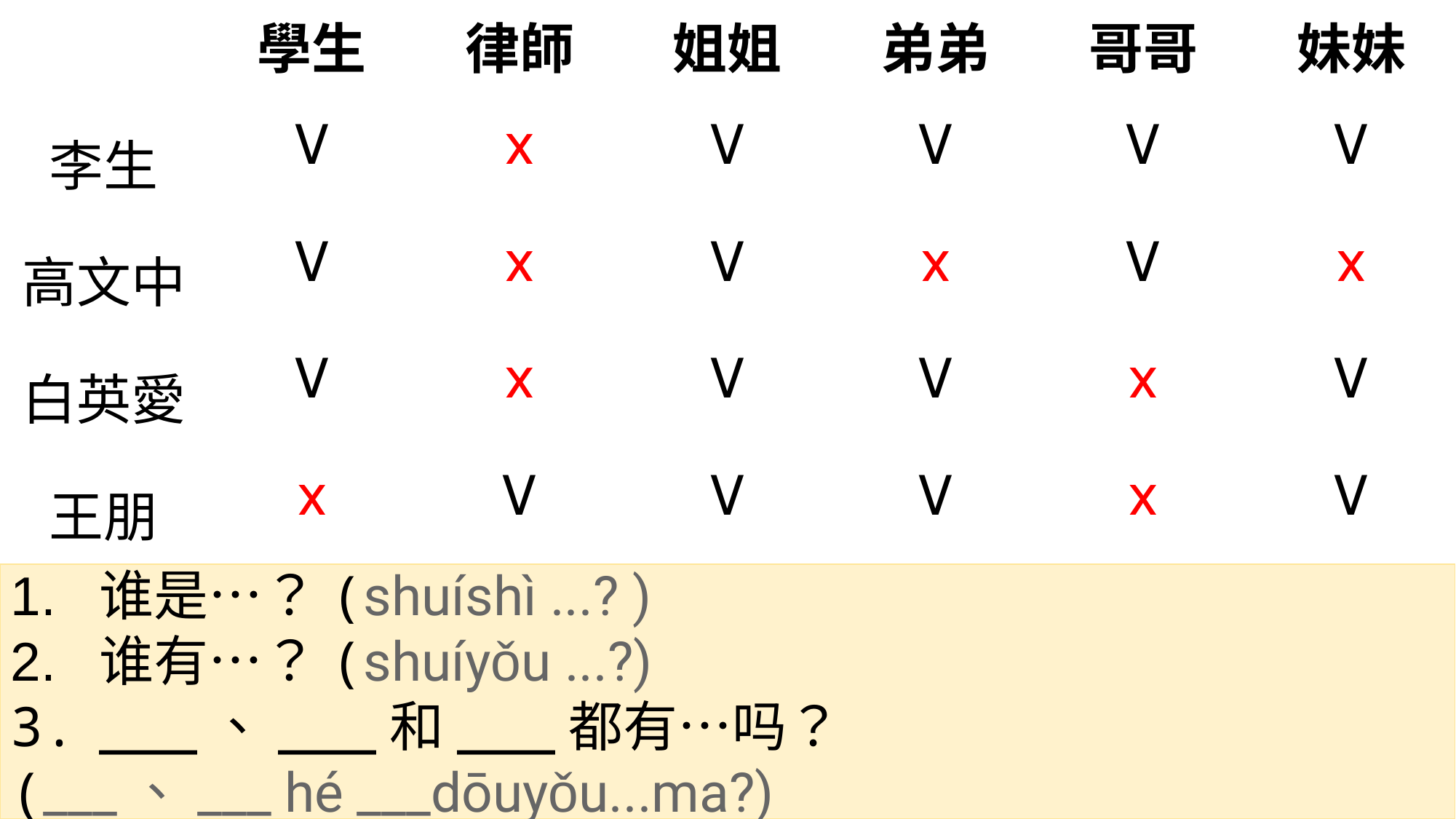

|  | 學生 | 律師 | 姐姐 | 弟弟 | 哥哥 | 妹妹 |
| --- | --- | --- | --- | --- | --- | --- |
| 李生 | V | x | V | V | V | V |
| 高文中 | V | x | V | x | V | x |
| 白英愛 | V | x | V | V | x | V |
| 王朋 | x | V | V | V | x | V |
谁是…？(shuíshì ...? )
谁有…？(shuíyǒu ...?)
___、___和___都有…吗？
(___、___ hé ___dōuyǒu...ma?)